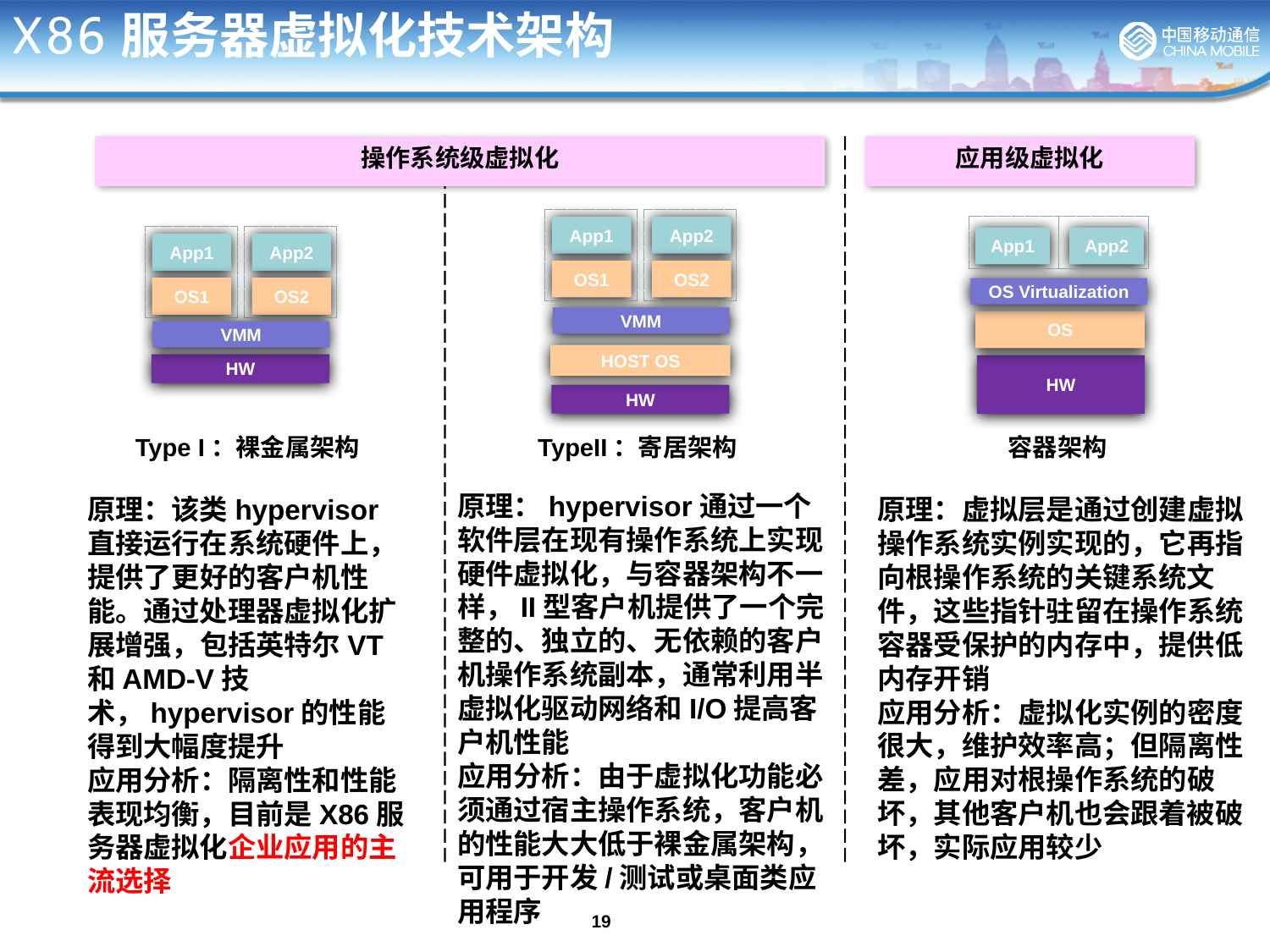

# X86服务器虚拟化技术架构
操作系统级虚拟化

应用级虚拟化

App1
App2
OS1
OS2
VMM
HOST OS
HW

App1
App2
OS Virtualization
OS
HW

App1
App2
OS1
OS2
VMM
HW
Type I：裸金属架构
TypeII：寄居架构
容器架构
原理：hypervisor通过一个软件层在现有操作系统上实现硬件虚拟化，与容器架构不一样，II型客户机提供了一个完整的、独立的、无依赖的客户机操作系统副本，通常利用半虚拟化驱动网络和I/O提高客户机性能
应用分析：由于虚拟化功能必须通过宿主操作系统，客户机的性能大大低于裸金属架构，可用于开发/测试或桌面类应用程序
原理：虚拟层是通过创建虚拟操作系统实例实现的，它再指向根操作系统的关键系统文件，这些指针驻留在操作系统容器受保护的内存中，提供低内存开销
应用分析：虚拟化实例的密度很大，维护效率高；但隔离性差，应用对根操作系统的破坏，其他客户机也会跟着被破坏，实际应用较少
原理：该类hypervisor直接运行在系统硬件上，提供了更好的客户机性能。通过处理器虚拟化扩展增强，包括英特尔VT和AMD-V技术，hypervisor的性能得到大幅度提升
应用分析：隔离性和性能表现均衡，目前是X86服务器虚拟化企业应用的主流选择